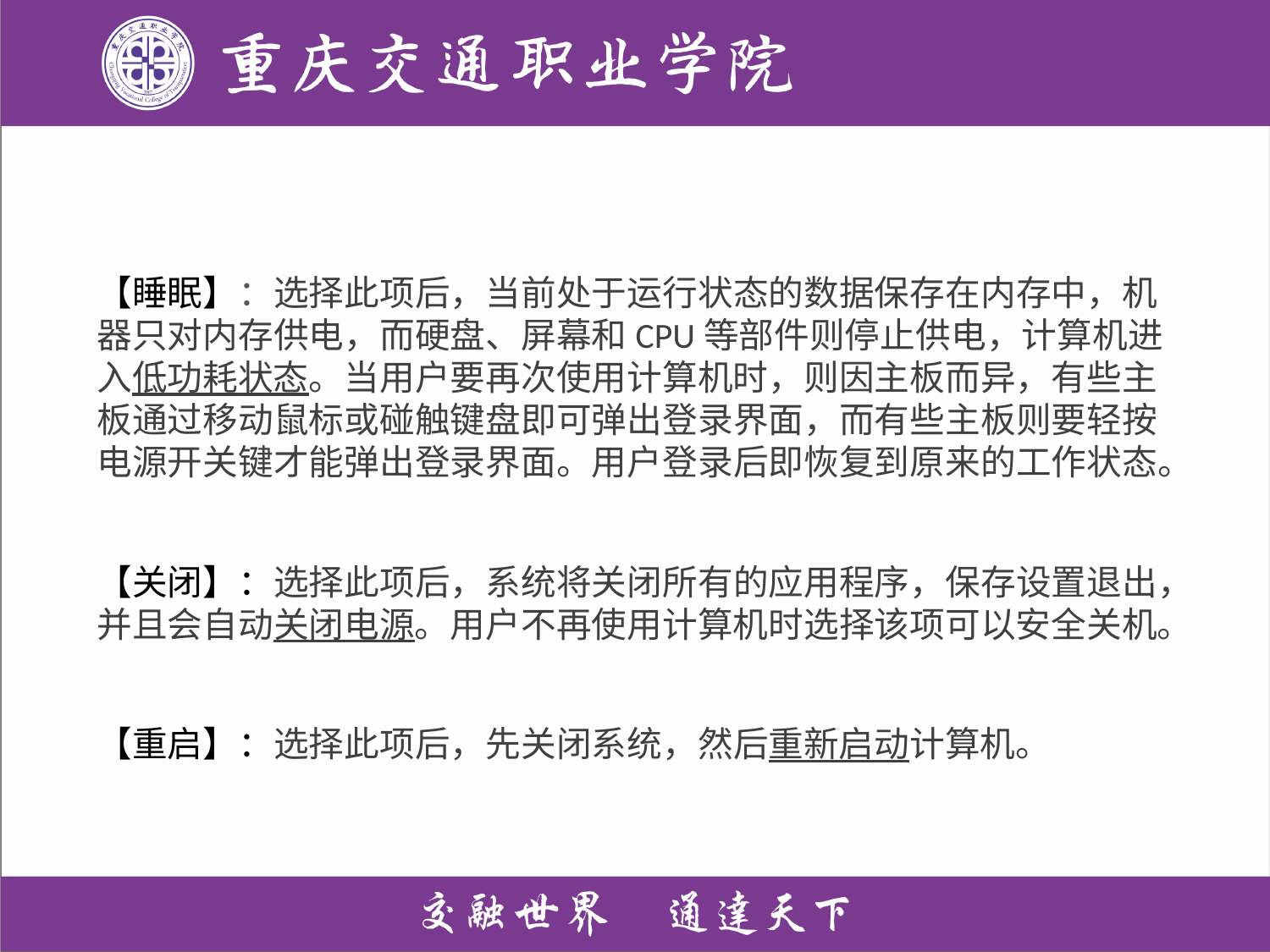

【睡眠】：选择此项后，当前处于运行状态的数据保存在内存中，机器只对内存供电，而硬盘、屏幕和CPU等部件则停止供电，计算机进入低功耗状态。当用户要再次使用计算机时，则因主板而异，有些主板通过移动鼠标或碰触键盘即可弹出登录界面，而有些主板则要轻按电源开关键才能弹出登录界面。用户登录后即恢复到原来的工作状态。

【关闭】：选择此项后，系统将关闭所有的应用程序，保存设置退出，并且会自动关闭电源。用户不再使用计算机时选择该项可以安全关机。

【重启】：选择此项后，先关闭系统，然后重新启动计算机。